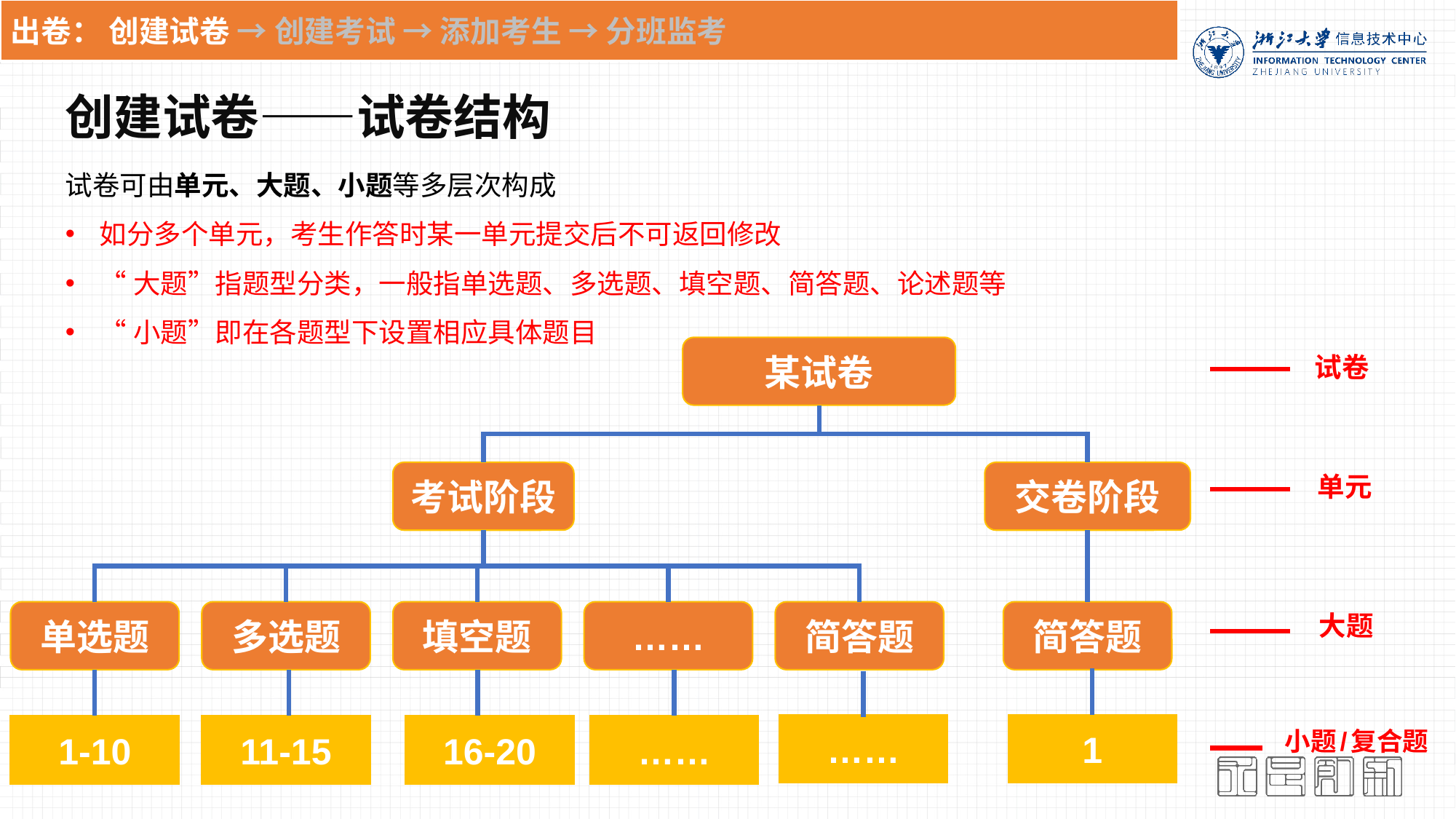

出卷： 创建试卷 → 创建考试 → 添加考生 → 分班监考
创建试卷——试卷结构
试卷可由单元、大题、小题等多层次构成
如分多个单元，考生作答时某一单元提交后不可返回修改
“大题”指题型分类，一般指单选题、多选题、填空题、简答题、论述题等
“小题”即在各题型下设置相应具体题目
某试卷
试卷
考试阶段
交卷阶段
单元
简答题
单选题
多选题
填空题
……
简答题
大题
……
1
1-10
11-15
16-20
……
小题/复合题